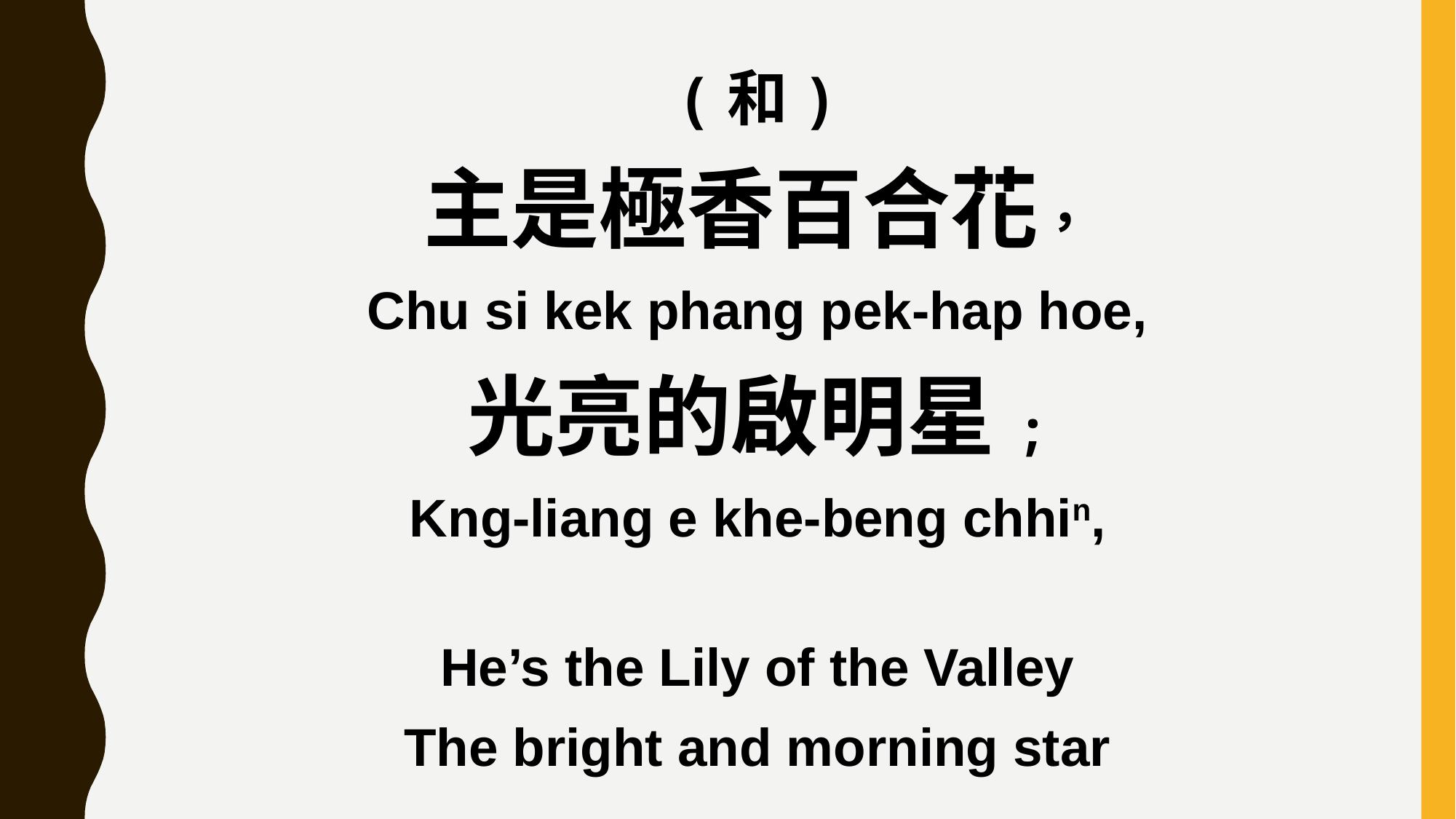

(和)
主是極香百合花，
Chu si kek phang pek-hap hoe,
光亮的啟明星;
Kng-liang e khe-beng chhin,

He’s the Lily of the Valley
The bright and morning star